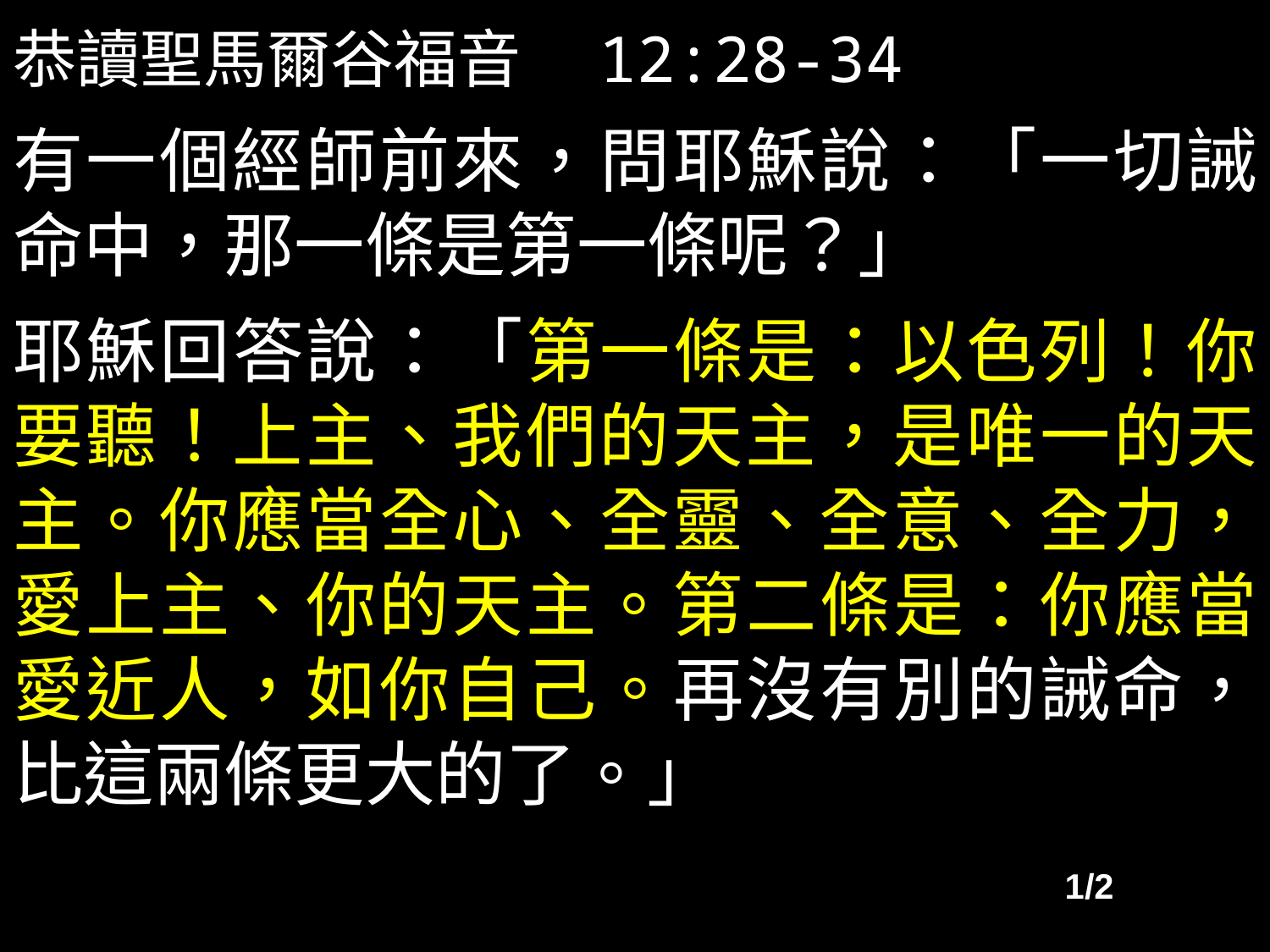

恭讀聖馬爾谷福音　12:28-34
有一個經師前來，問耶穌說：「一切誡命中，那一條是第一條呢？」
耶穌回答說：「第一條是：以色列！你要聽！上主、我們的天主，是唯一的天主。你應當全心、全靈、全意、全力，愛上主、你的天主。第二條是：你應當愛近人，如你自己。再沒有別的誡命，比這兩條更大的了。」
1/2